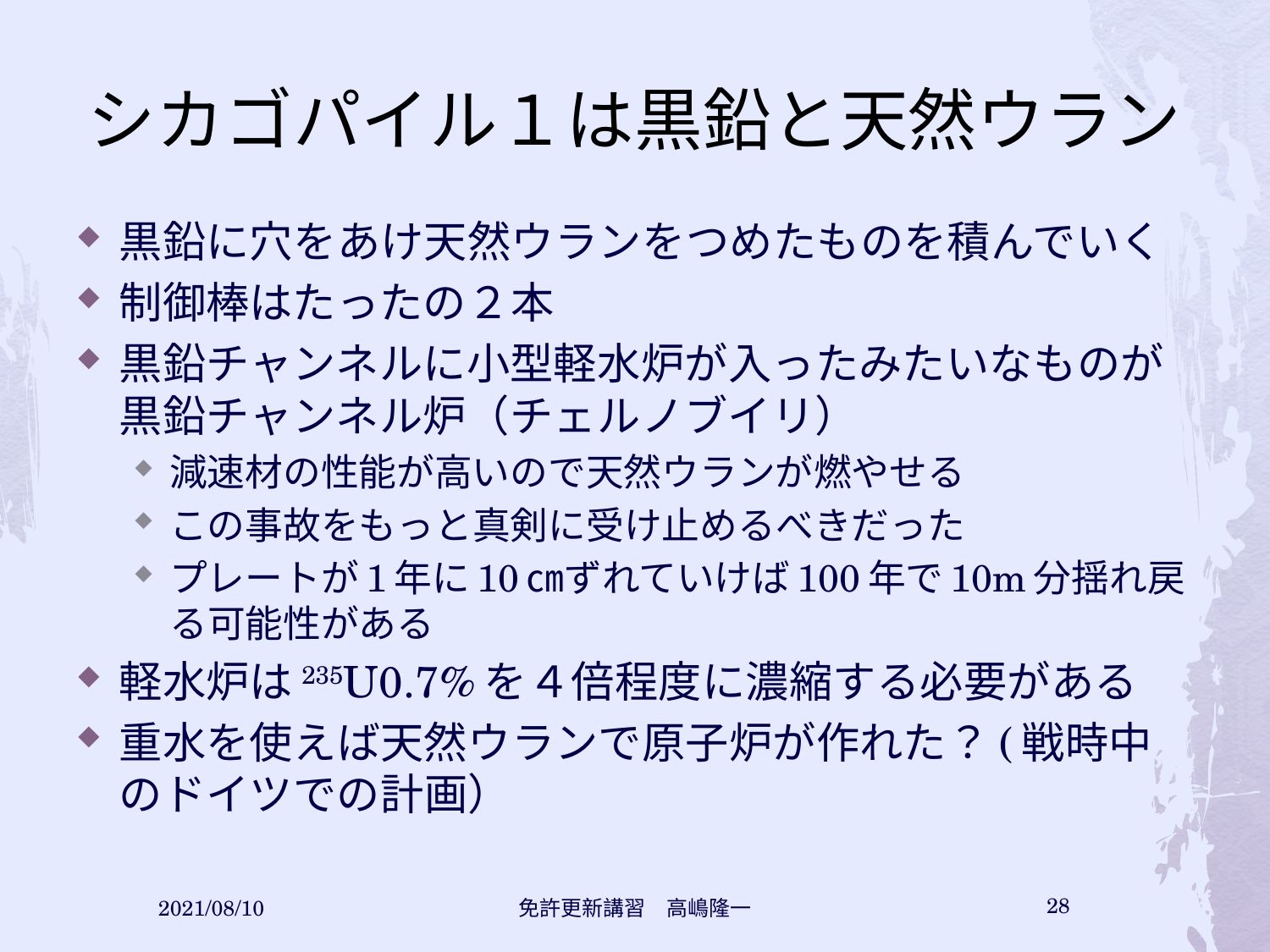

# シカゴパイル１は黒鉛と天然ウラン
黒鉛に穴をあけ天然ウランをつめたものを積んでいく
制御棒はたったの２本
黒鉛チャンネルに小型軽水炉が入ったみたいなものが黒鉛チャンネル炉（チェルノブイリ）
減速材の性能が高いので天然ウランが燃やせる
この事故をもっと真剣に受け止めるべきだった
プレートが1年に10㎝ずれていけば100年で10m分揺れ戻る可能性がある
軽水炉は235U0.7%を４倍程度に濃縮する必要がある
重水を使えば天然ウランで原子炉が作れた？(戦時中のドイツでの計画）
2021/08/10
免許更新講習　高嶋隆一
28